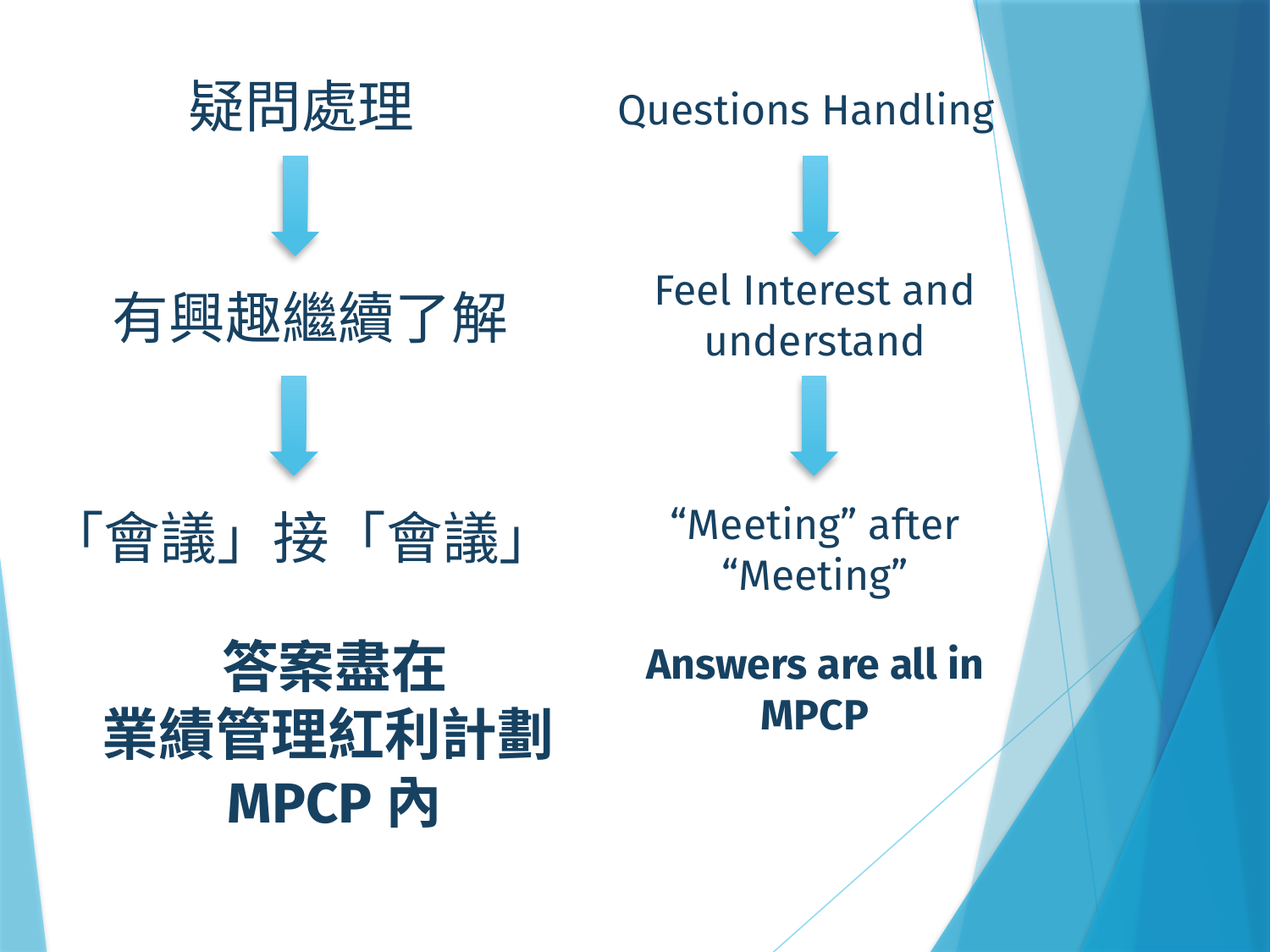

疑問處理
Questions Handling

Feel Interest and understand
有興趣繼續了解

“Meeting” after “Meeting”
「會議」接「會議」
答案盡在
業績管理紅利計劃MPCP內
Answers are all in MPCP